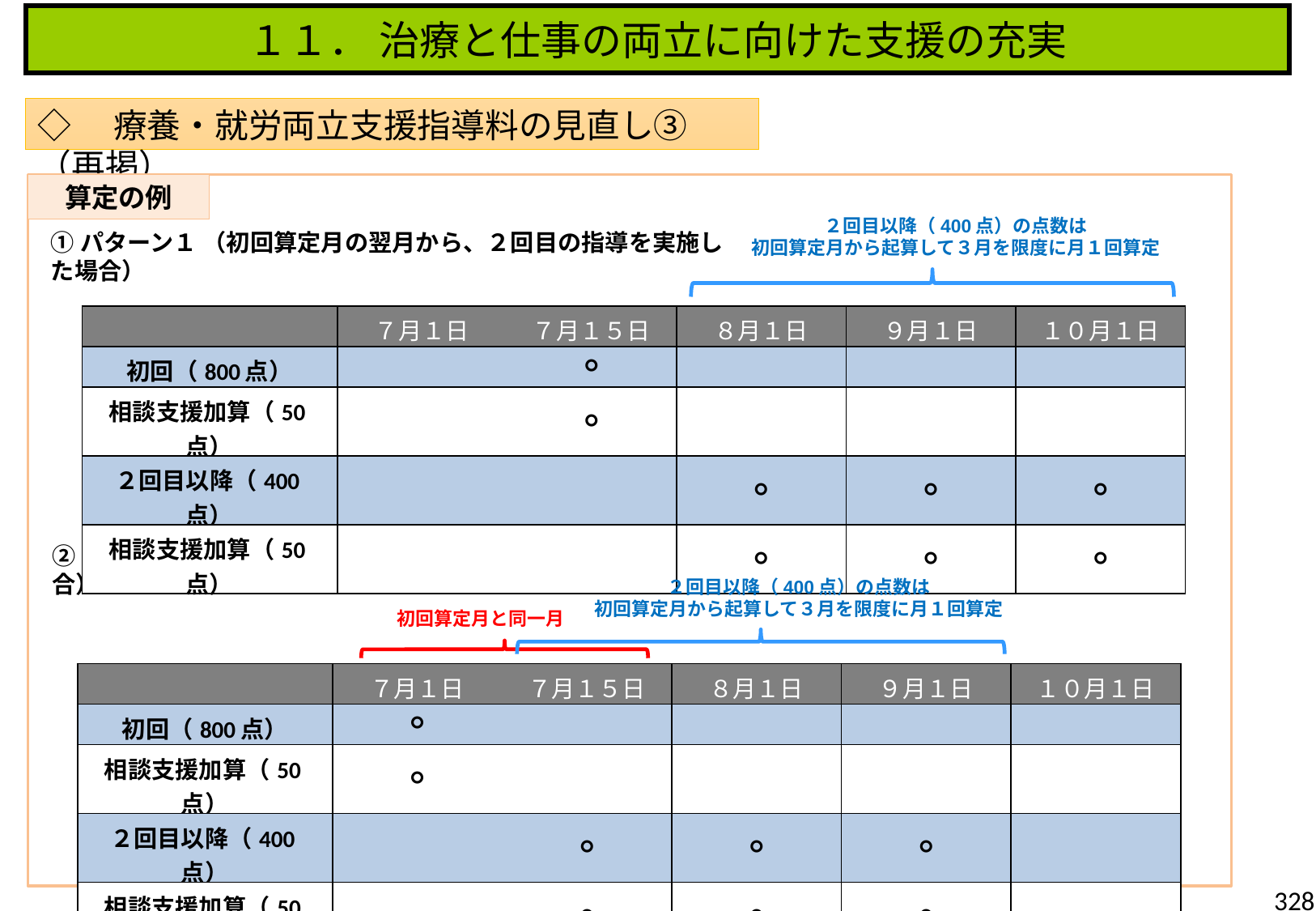

１１． 治療と仕事の両立に向けた支援の充実

◇　療養・就労両立支援指導料の見直し③（再掲）

算定の例
２回目以降（400点）の点数は
初回算定月から起算して３月を限度に月１回算定
①パターン１ （初回算定月の翌月から、２回目の指導を実施した場合）
|  | ７月１日 | ７月１５日 | ８月１日 | ９月１日 | １０月１日 |
| --- | --- | --- | --- | --- | --- |
| 初回（800点） |  | ○ |  |  |  |
| 相談支援加算（50点） |  | ○ |  |  |  |
| ２回目以降（400点） |  |  | ○ | ○ | ○ |
| 相談支援加算（50点） |  |  | ○ | ○ | ○ |

②パターン２（初回算定月と同一月に、２回目の指導を実施した場合）
２回目以降（400点）の点数は
初回算定月から起算して３月を限度に月１回算定
初回算定月と同一月
|  | ７月１日 | ７月１５日 | ８月１日 | ９月１日 | １０月１日 |
| --- | --- | --- | --- | --- | --- |
| 初回（800点） | ○ |  |  |  |  |
| 相談支援加算（50点） | ○ |  |  |  |  |
| ２回目以降（400点） |  | ○ | ○ | ○ |  |
| 相談支援加算（50点） |  | ○ | ○ | ○ |  |
328